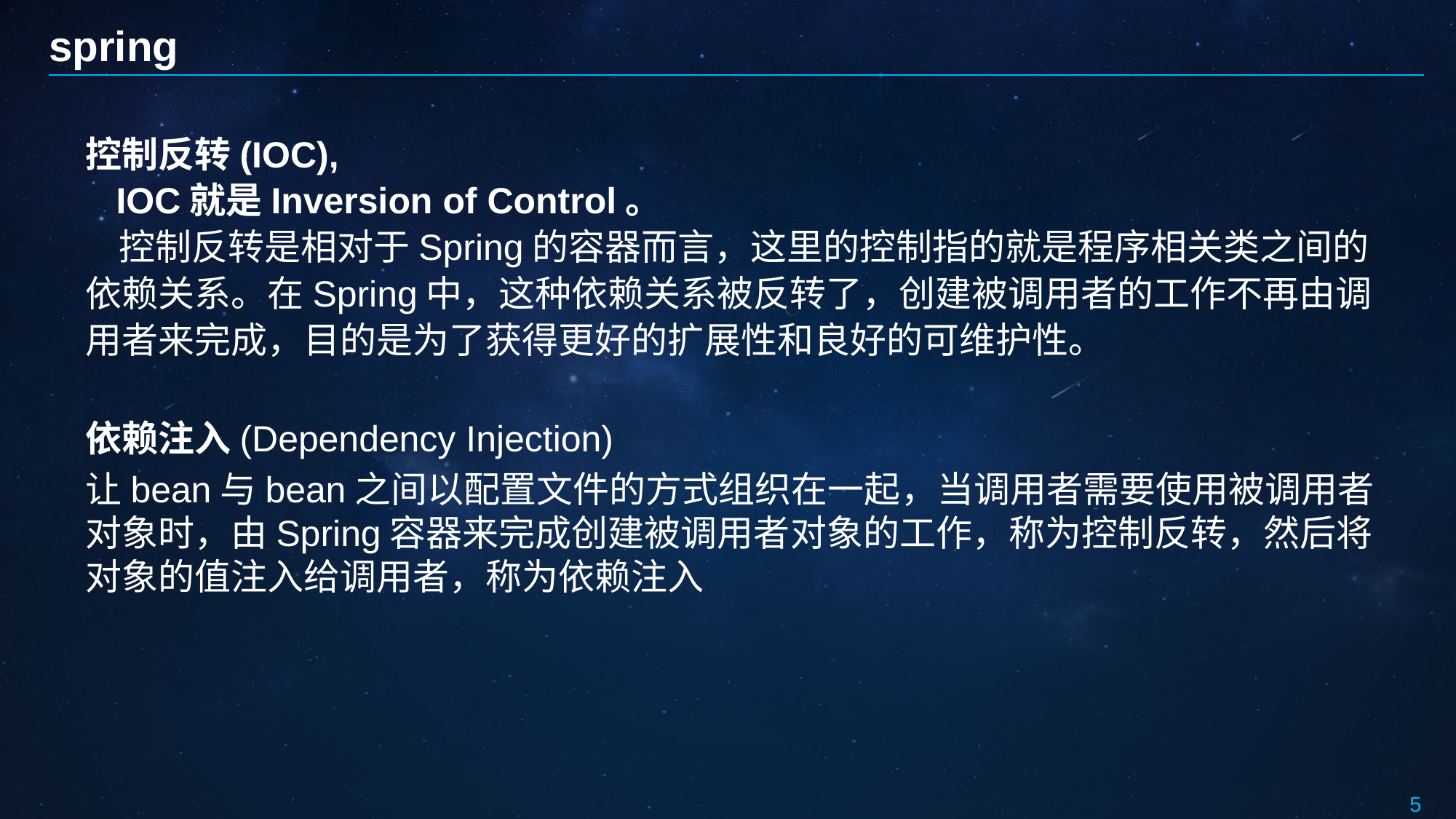

spring
控制反转(IOC),
   IOC就是Inversion of Control。
   控制反转是相对于Spring的容器而言，这里的控制指的就是程序相关类之间的
依赖关系。在Spring中，这种依赖关系被反转了，创建被调用者的工作不再由调
用者来完成，目的是为了获得更好的扩展性和良好的可维护性。

依赖注入(Dependency Injection)
让bean与bean之间以配置文件的方式组织在一起，当调用者需要使用被调用者对象时，由Spring容器来完成创建被调用者对象的工作，称为控制反转，然后将对象的值注入给调用者，称为依赖注入